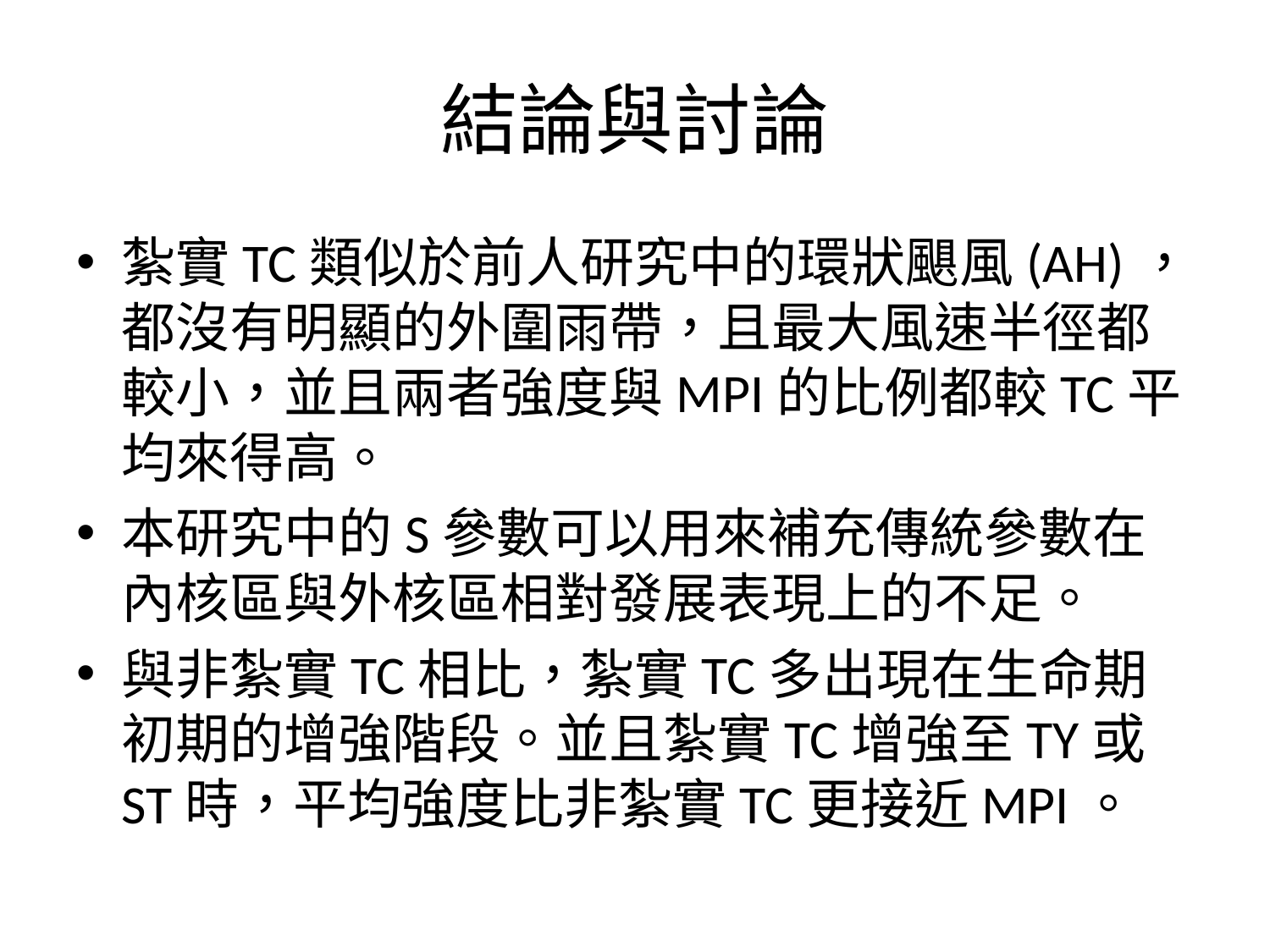

# 結論與討論
紮實TC類似於前人研究中的環狀颶風(AH)，都沒有明顯的外圍雨帶，且最大風速半徑都較小，並且兩者強度與MPI的比例都較TC平均來得高。
本研究中的S參數可以用來補充傳統參數在內核區與外核區相對發展表現上的不足。
與非紮實TC相比，紮實TC多出現在生命期初期的增強階段。並且紮實TC增強至TY或ST時，平均強度比非紮實TC更接近MPI。